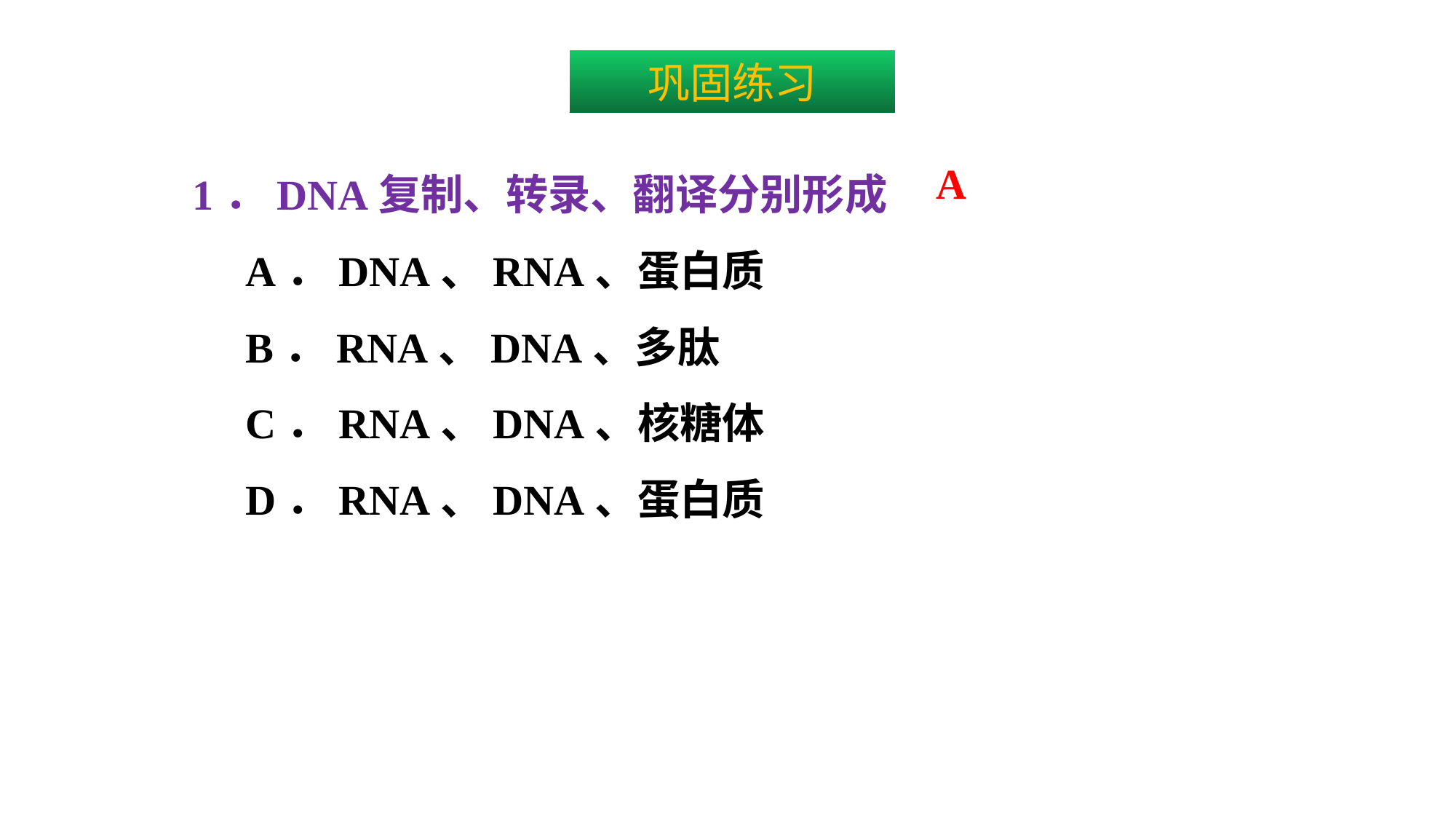

巩固练习
  1．DNA复制、转录、翻译分别形成
       A．DNA、RNA、蛋白质
       B．RNA、DNA、多肽
       C．RNA、DNA、核糖体
       D．RNA、DNA、蛋白质
A